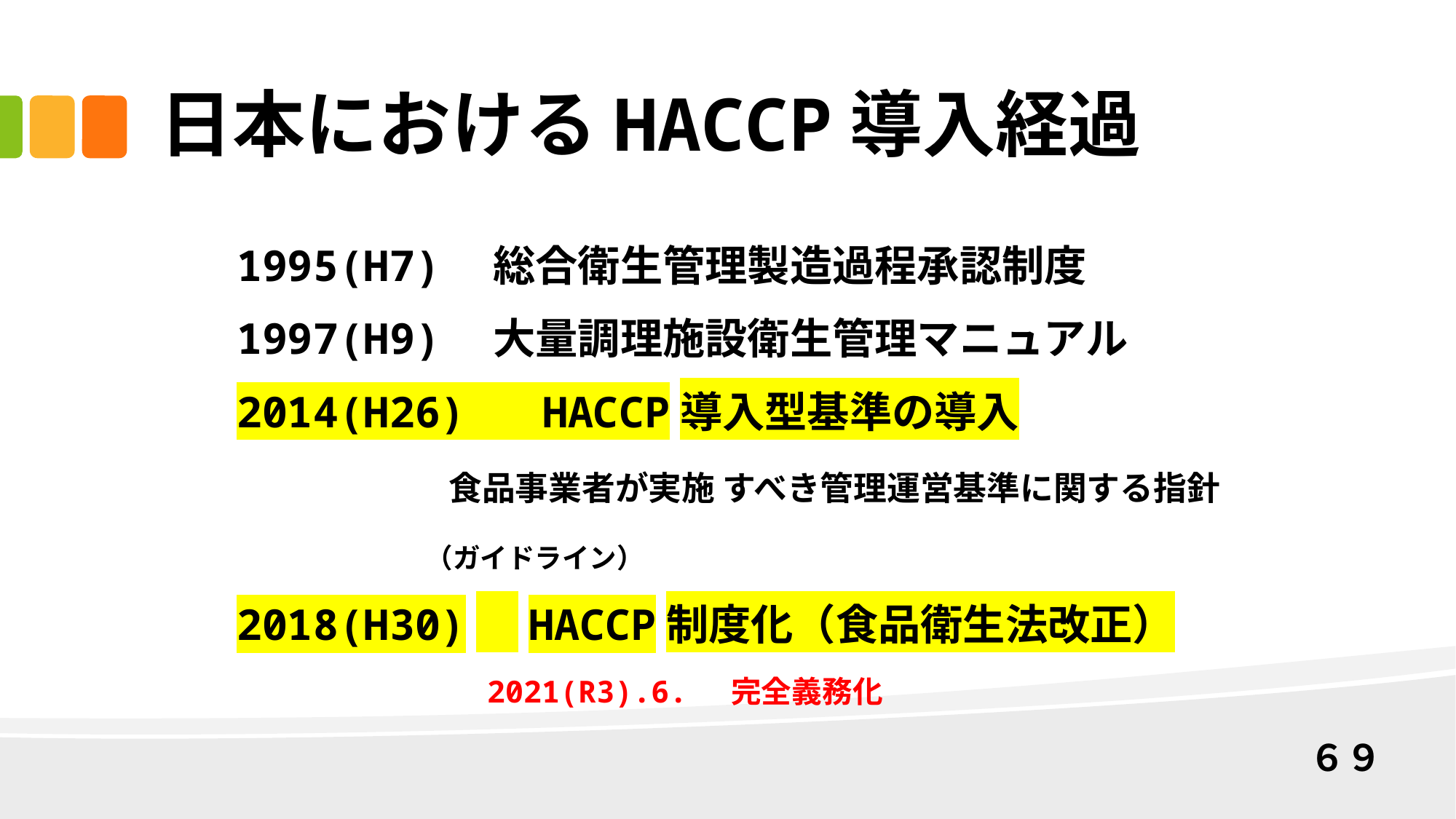

# 日本におけるHACCP導入経過
1995(H7)　総合衛生管理製造過程承認制度
1997(H9)　大量調理施設衛生管理マニュアル
2014(H26)   HACCP導入型基準の導入
　　　　　食品事業者が実施 すべき管理運営基準に関する指針
                      （ガイドライン）
2018(H30)　HACCP制度化（食品衛生法改正）
　　　　　　　　2021(R3).6.  完全義務化

６９